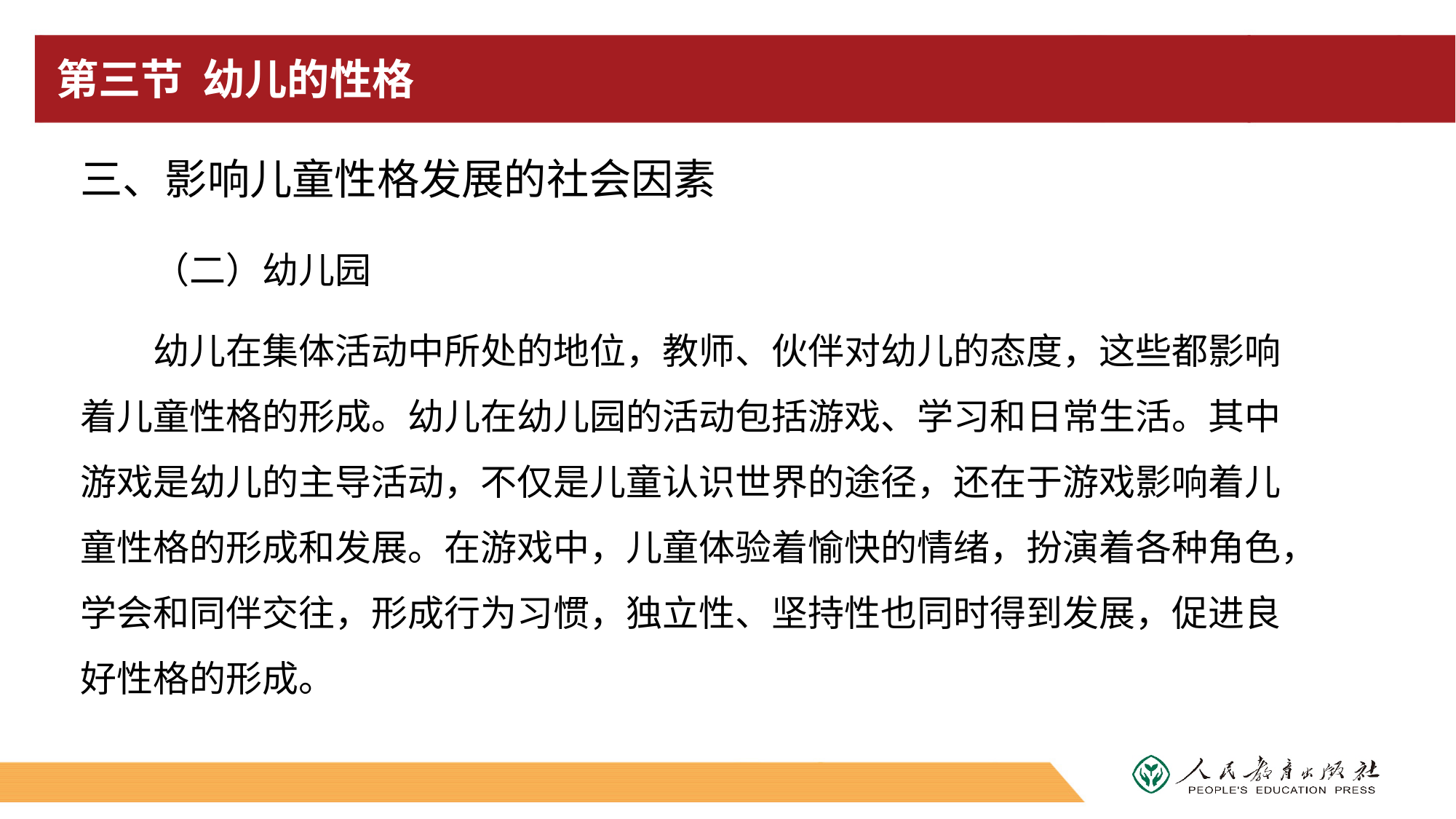

# 第三节  幼儿的性格
三、影响儿童性格发展的社会因素
（二）幼儿园
幼儿在集体活动中所处的地位，教师、伙伴对幼儿的态度，这些都影响着儿童性格的形成。幼儿在幼儿园的活动包括游戏、学习和日常生活。其中游戏是幼儿的主导活动，不仅是儿童认识世界的途径，还在于游戏影响着儿童性格的形成和发展。在游戏中，儿童体验着愉快的情绪，扮演着各种角色，学会和同伴交往，形成行为习惯，独立性、坚持性也同时得到发展，促进良好性格的形成。